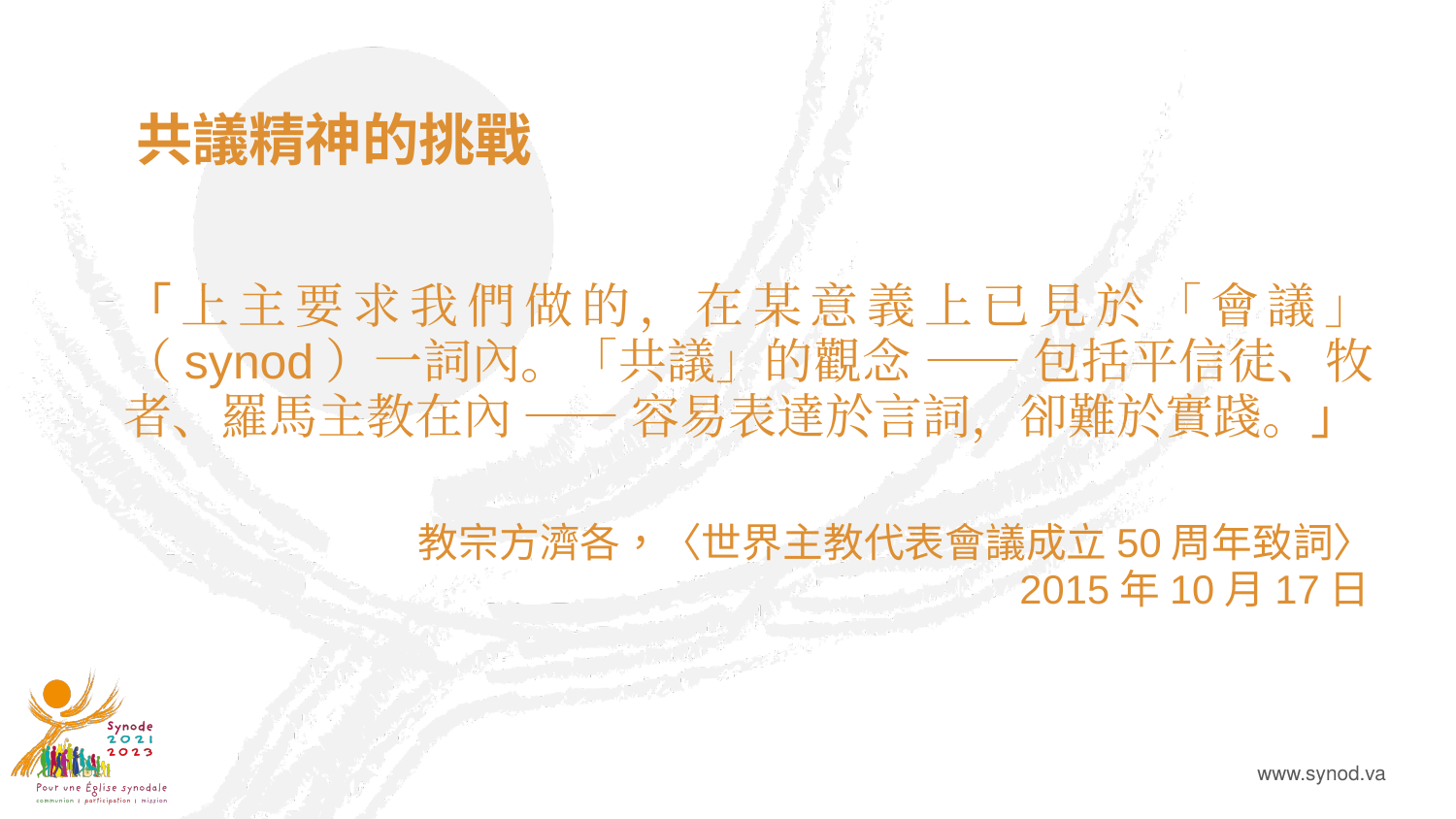

# 共議精神的挑戰
「上主要求我們做的，在某意義上已見於「會議」（synod）一詞內。「共議」的觀念 —— 包括平信徒、牧者、羅馬主教在內 —— 容易表達於言詞，卻難於實踐。」

教宗方濟各，〈世界主教代表會議成立50周年致詞〉
2015年10月17日